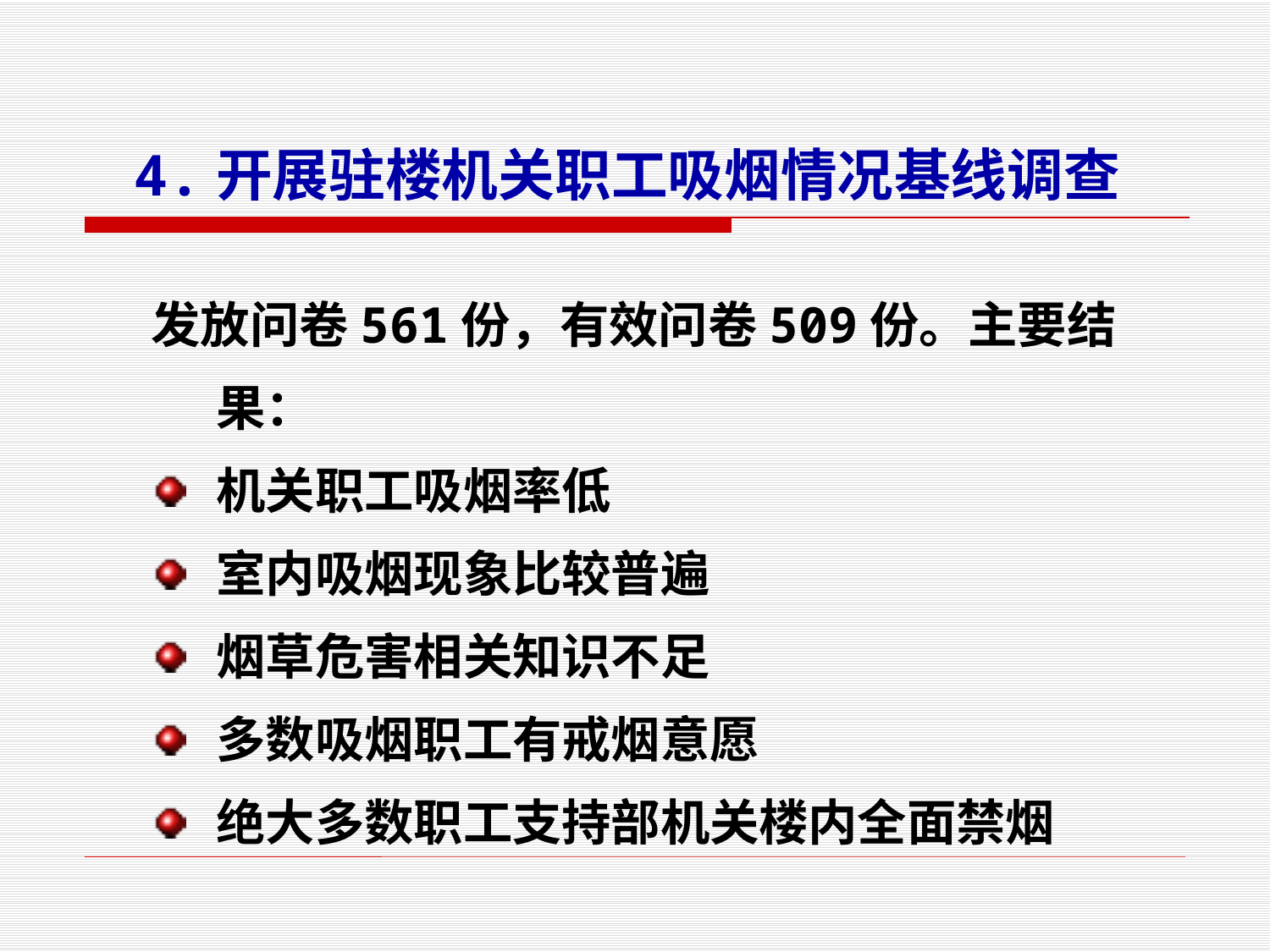

4.开展驻楼机关职工吸烟情况基线调查
发放问卷561份，有效问卷509份。主要结果：
机关职工吸烟率低
室内吸烟现象比较普遍
烟草危害相关知识不足
多数吸烟职工有戒烟意愿
绝大多数职工支持部机关楼内全面禁烟